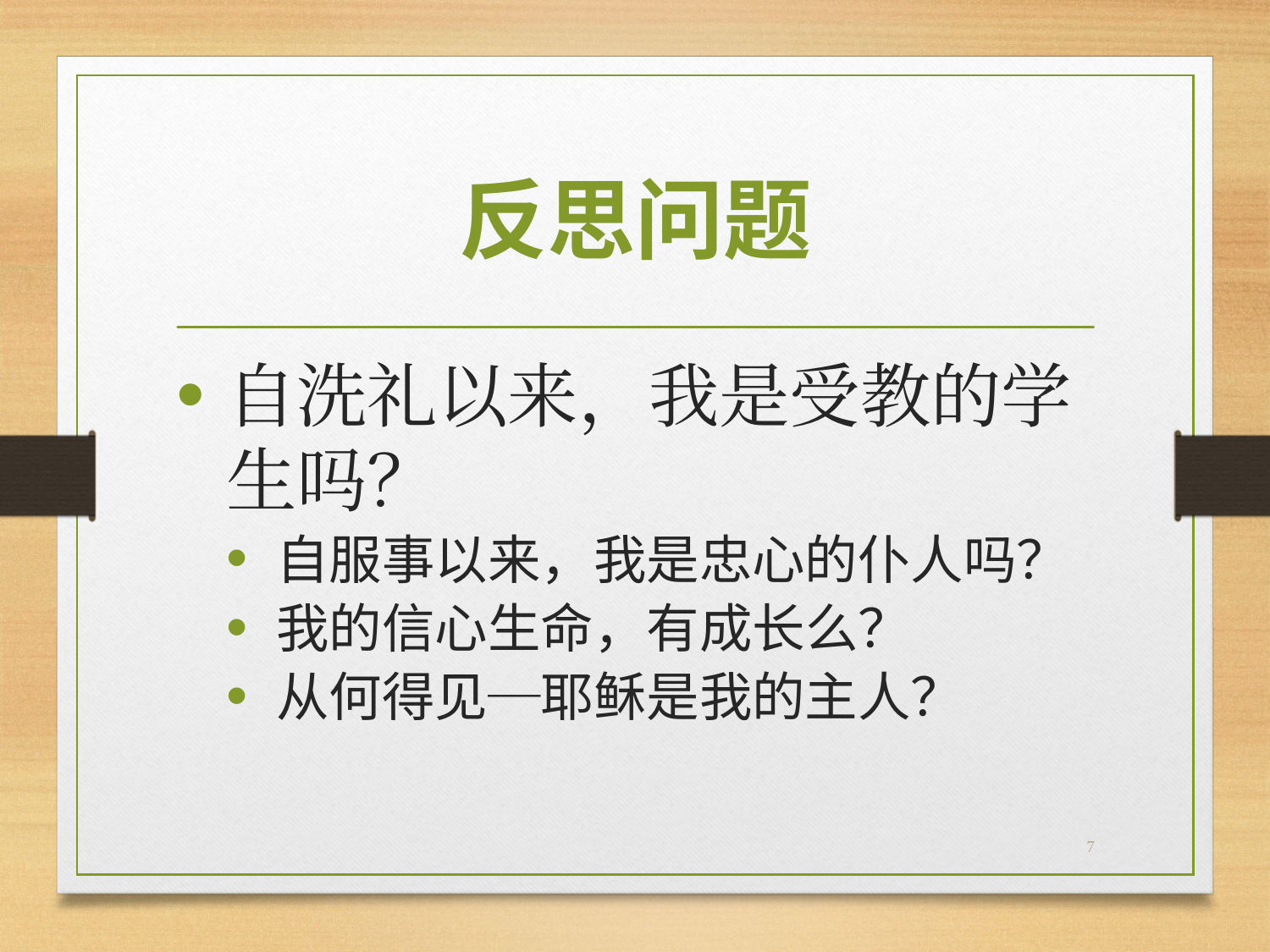

# 反思问题
自洗礼以来，我是受教的学生吗？
自服事以来，我是忠心的仆人吗？
我的信心生命，有成长么？
从何得见─耶稣是我的主人？
7